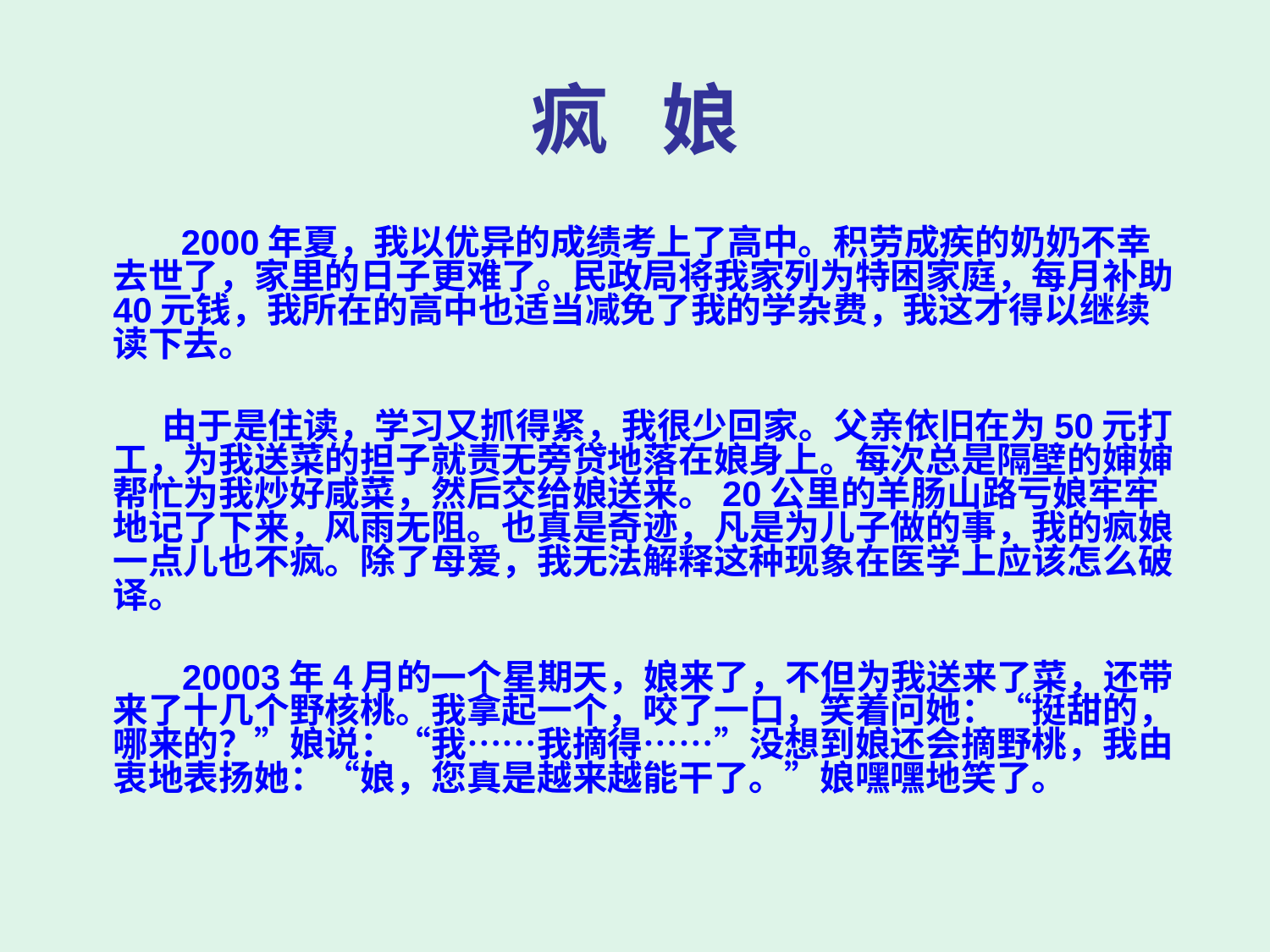

# 疯   娘
             2000年夏，我以优异的成绩考上了高中。积劳成疾的奶奶不幸去世了，家里的日子更难了。民政局将我家列为特困家庭，每月补助40元钱，我所在的高中也适当减免了我的学杂费，我这才得以继续读下去。

           由于是住读，学习又抓得紧，我很少回家。父亲依旧在为50元打工，为我送菜的担子就责无旁贷地落在娘身上。每次总是隔壁的婶婶帮忙为我炒好咸菜，然后交给娘送来。20公里的羊肠山路亏娘牢牢地记了下来，风雨无阻。也真是奇迹，凡是为儿子做的事，我的疯娘一点儿也不疯。除了母爱，我无法解释这种现象在医学上应该怎么破译。

            20003年4月的一个星期天，娘来了，不但为我送来了菜，还带来了十几个野核桃。我拿起一个，咬了一口，笑着问她：“挺甜的，哪来的？”娘说：“我……我摘得……”没想到娘还会摘野桃，我由衷地表扬她：“娘，您真是越来越能干了。”娘嘿嘿地笑了。